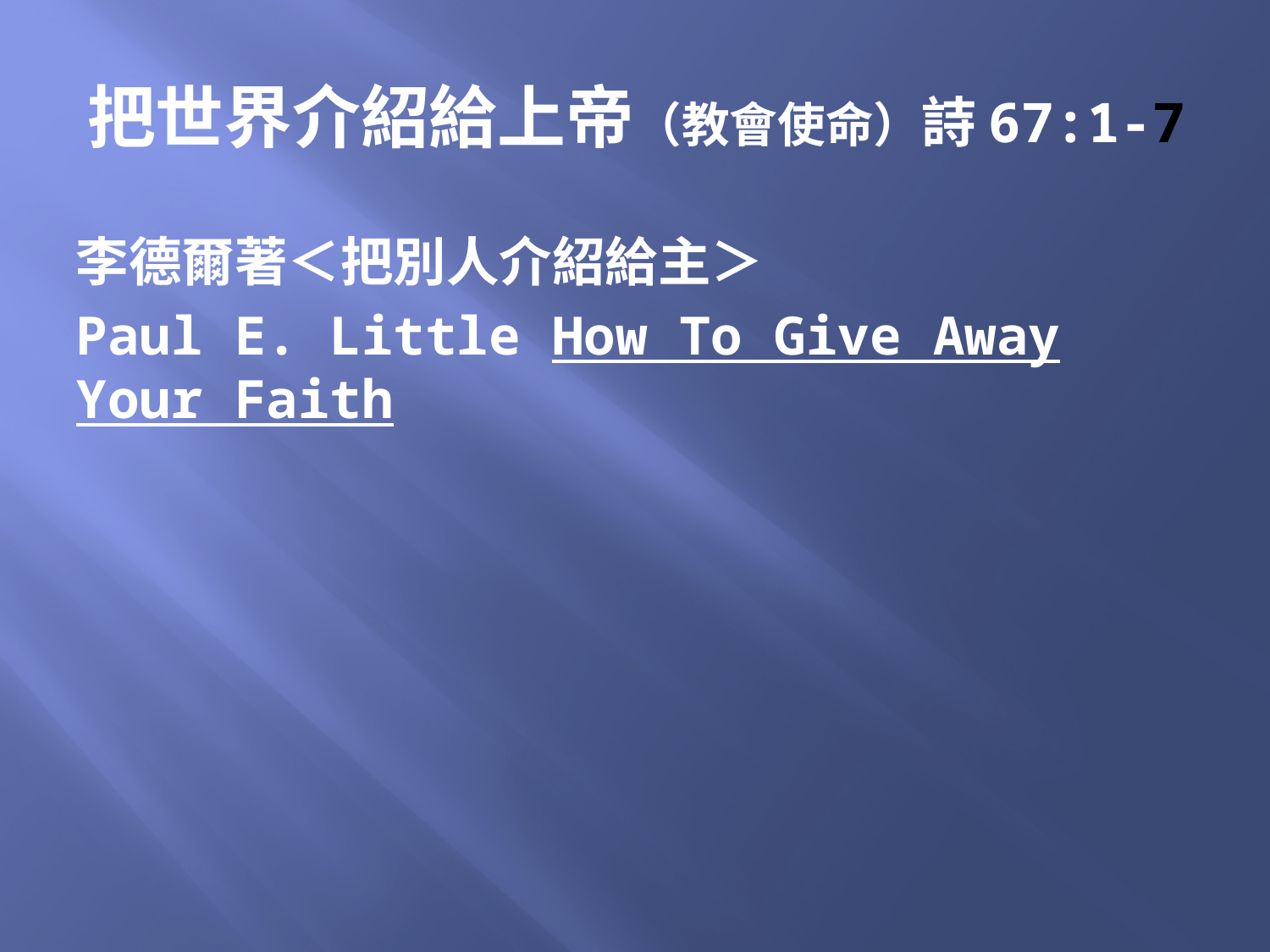

# 把世界介紹給上帝（教會使命）詩67:1-7
李德爾著＜把別人介紹給主＞
Paul E. Little How To Give Away Your Faith